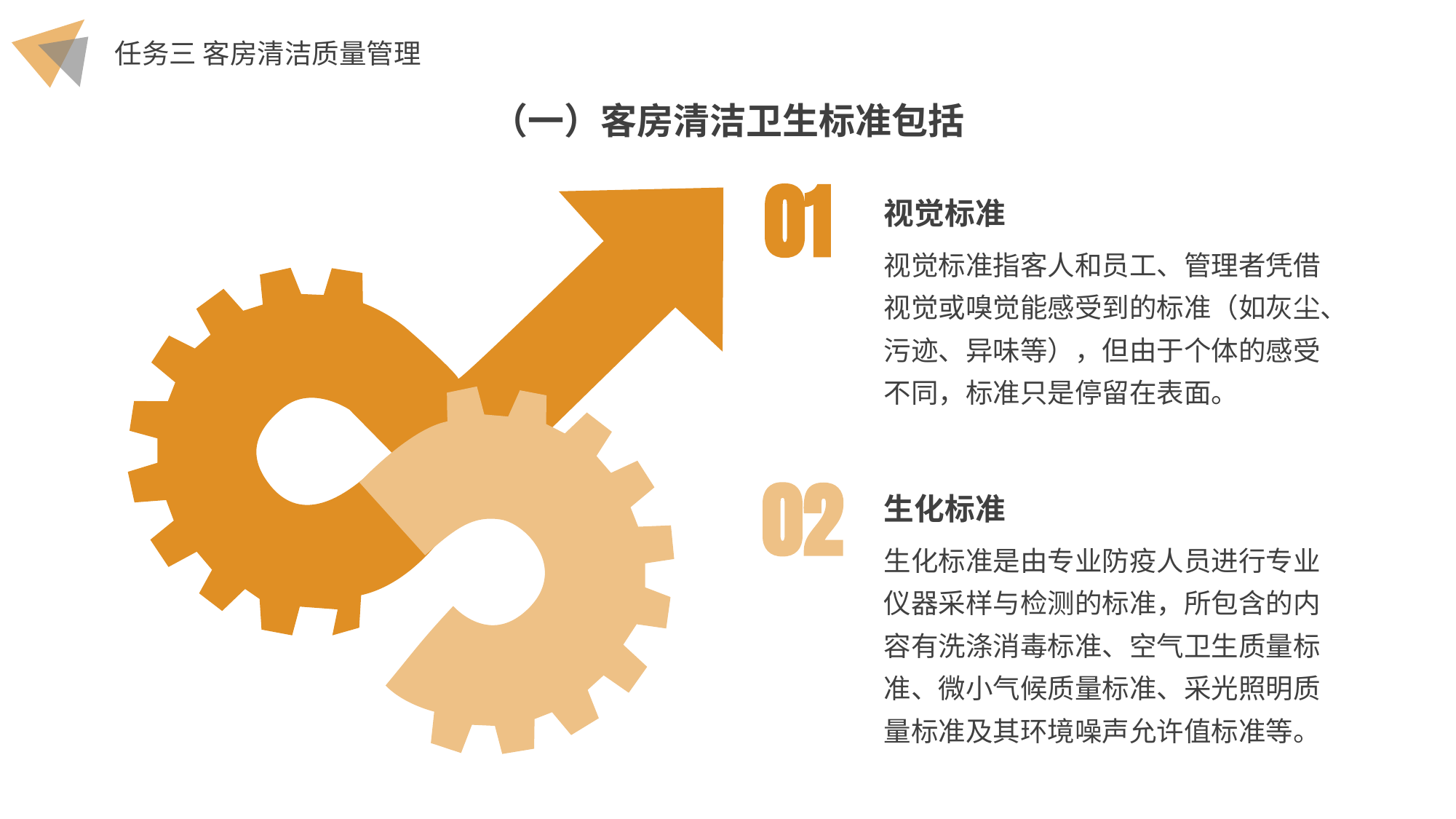

（一）客房清洁卫生标准包括
01
视觉标准

视觉标准指客人和员工、管理者凭借视觉或嗅觉能感受到的标准（如灰尘、污迹、异味等），但由于个体的感受不同，标准只是停留在表面。
02
生化标准
生化标准是由专业防疫人员进行专业仪器采样与检测的标准，所包含的内容有洗涤消毒标准、空气卫生质量标准、微小气候质量标准、采光照明质量标准及其环境噪声允许值标准等。